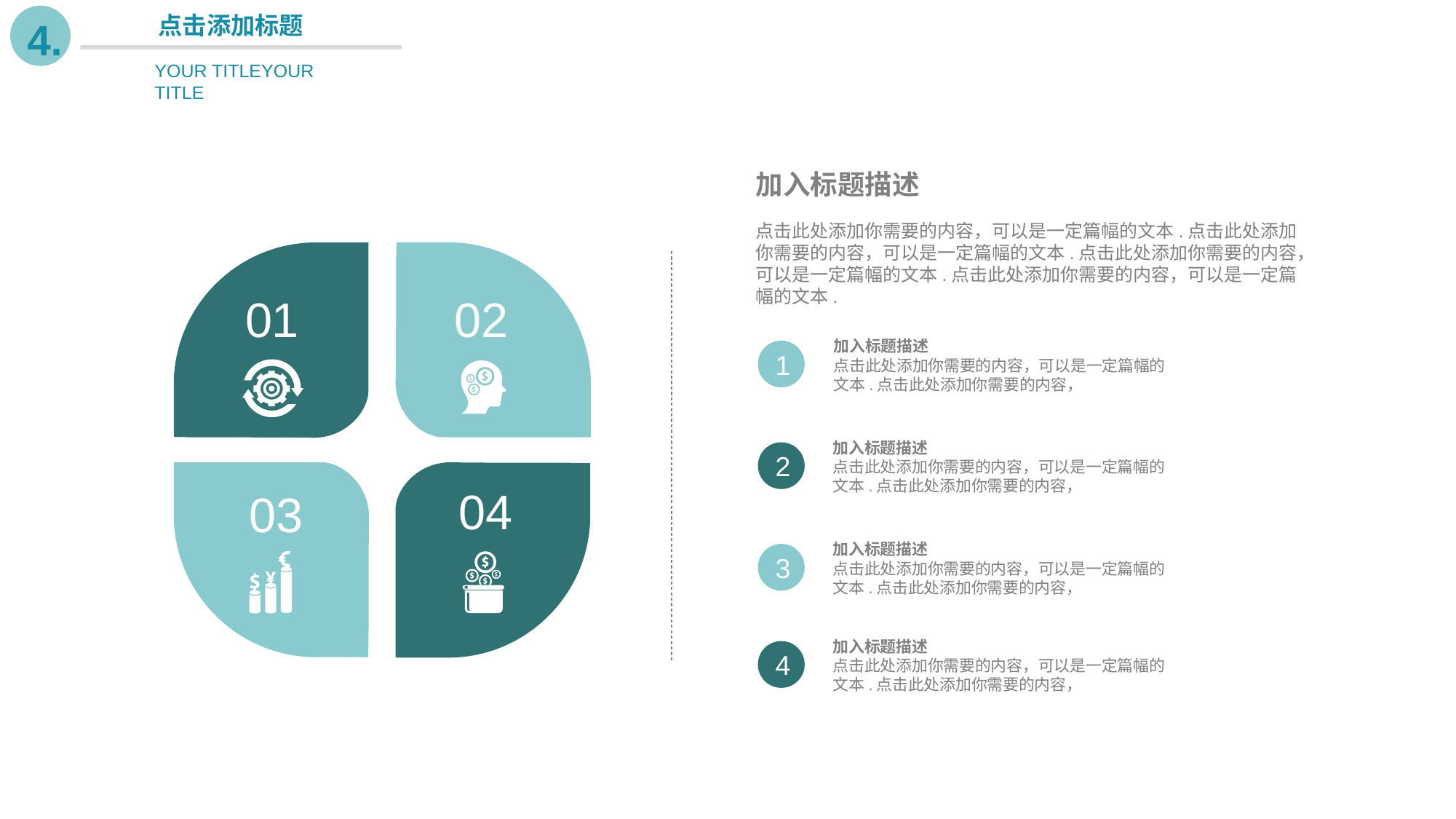

点击添加标题
YOUR TITLEYOUR TITLE

4.

加入标题描述

点击此处添加你需要的内容，可以是一定篇幅的文本.点击此处添加你需要的内容，可以是一定篇幅的文本.点击此处添加你需要的内容，可以是一定篇幅的文本.点击此处添加你需要的内容，可以是一定篇幅的文本.

01
02

04
03

加入标题描述
点击此处添加你需要的内容，可以是一定篇幅的文本.点击此处添加你需要的内容，
1
加入标题描述
点击此处添加你需要的内容，可以是一定篇幅的文本.点击此处添加你需要的内容，
2
加入标题描述
点击此处添加你需要的内容，可以是一定篇幅的文本.点击此处添加你需要的内容，
3
加入标题描述
点击此处添加你需要的内容，可以是一定篇幅的文本.点击此处添加你需要的内容，
4